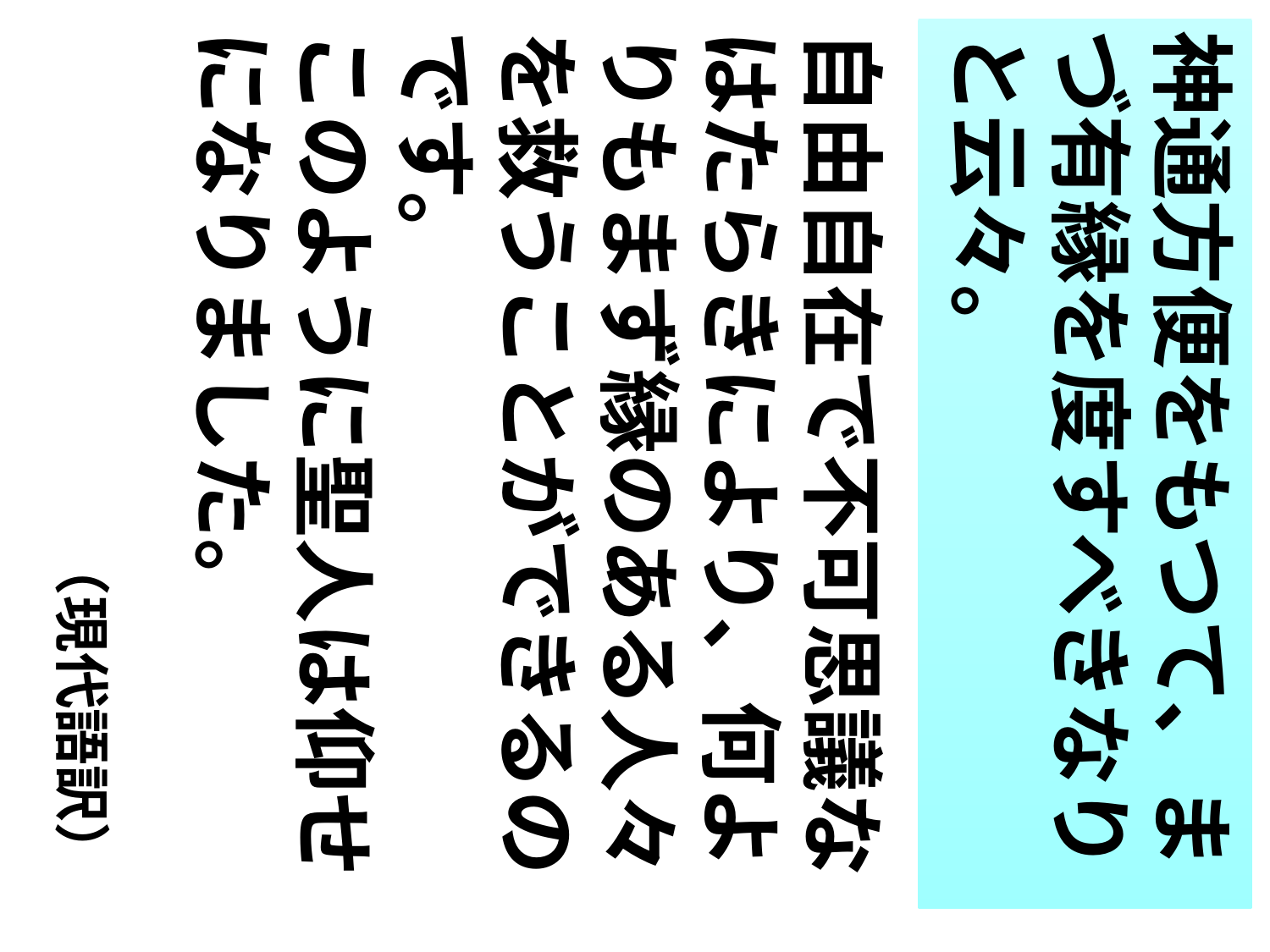

自由自在で不可思議なはたらきにより、何よりもまず縁のある人々を救うことができるのです。
このように聖人は仰せになりました。

　　　　　　　　　（現代語訳）
神通方便をもつて、まづ有縁を度すべきなりと云々。